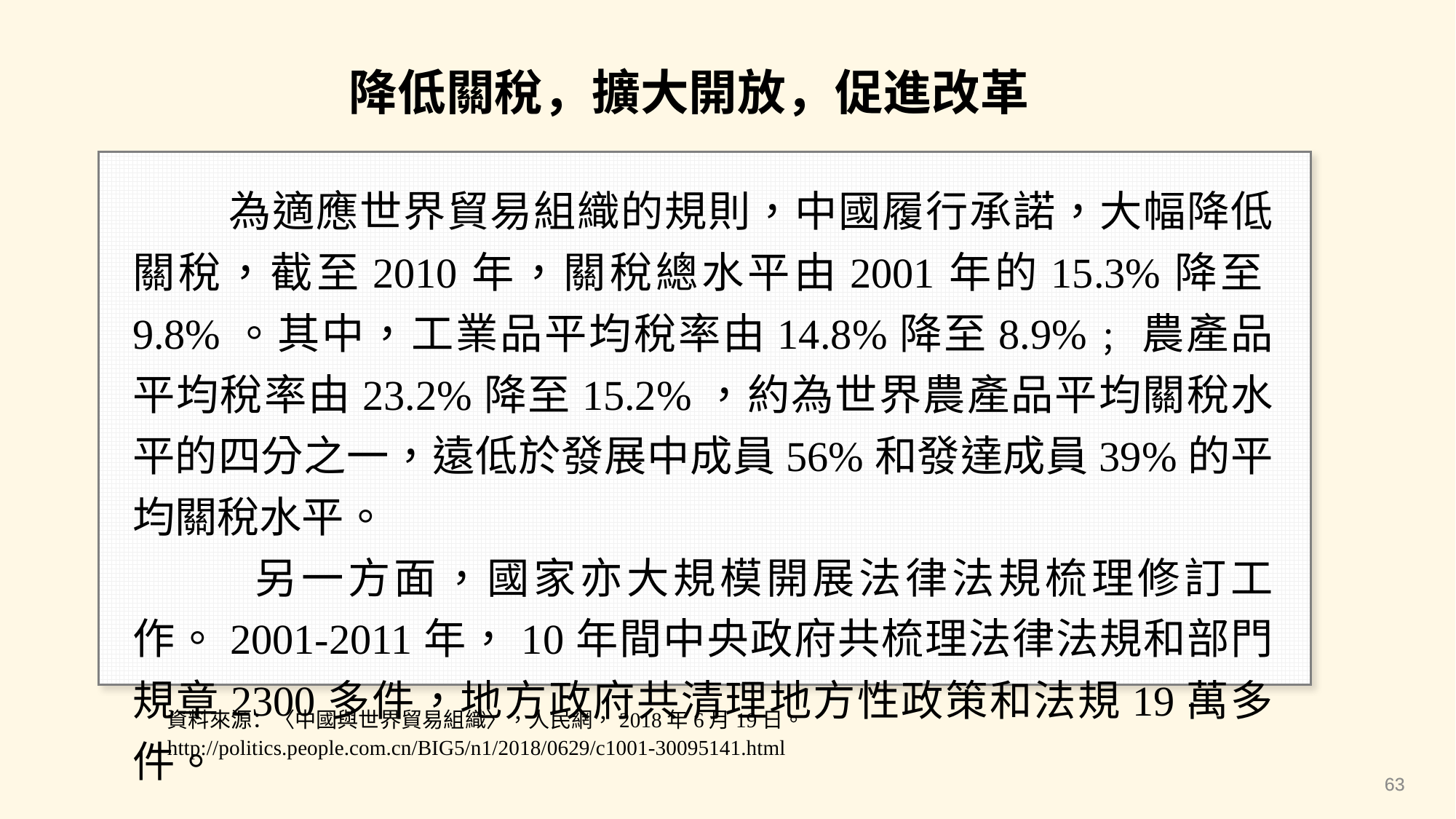

降低關稅，擴大開放，促進改革

        為適應世界貿易組織的規則，中國履行承諾，大幅降低關稅，截至2010年，關稅總水平由2001年的15.3%降至9.8%。其中，工業品平均稅率由14.8%降至8.9%﹔農產品平均稅率由23.2%降至15.2%，約為世界農產品平均關稅水平的四分之一，遠低於發展中成員56%和發達成員39%的平均關稅水平。
        另一方面，國家亦大規模開展法律法規梳理修訂工作。2001-2011年，10年間中央政府共梳理法律法規和部門規章2300多件，地方政府共清理地方性政策和法規19萬多件。

資料來源：〈中國與世界貿易組織〉，人民網，2018年6月19日。
http://politics.people.com.cn/BIG5/n1/2018/0629/c1001-30095141.html